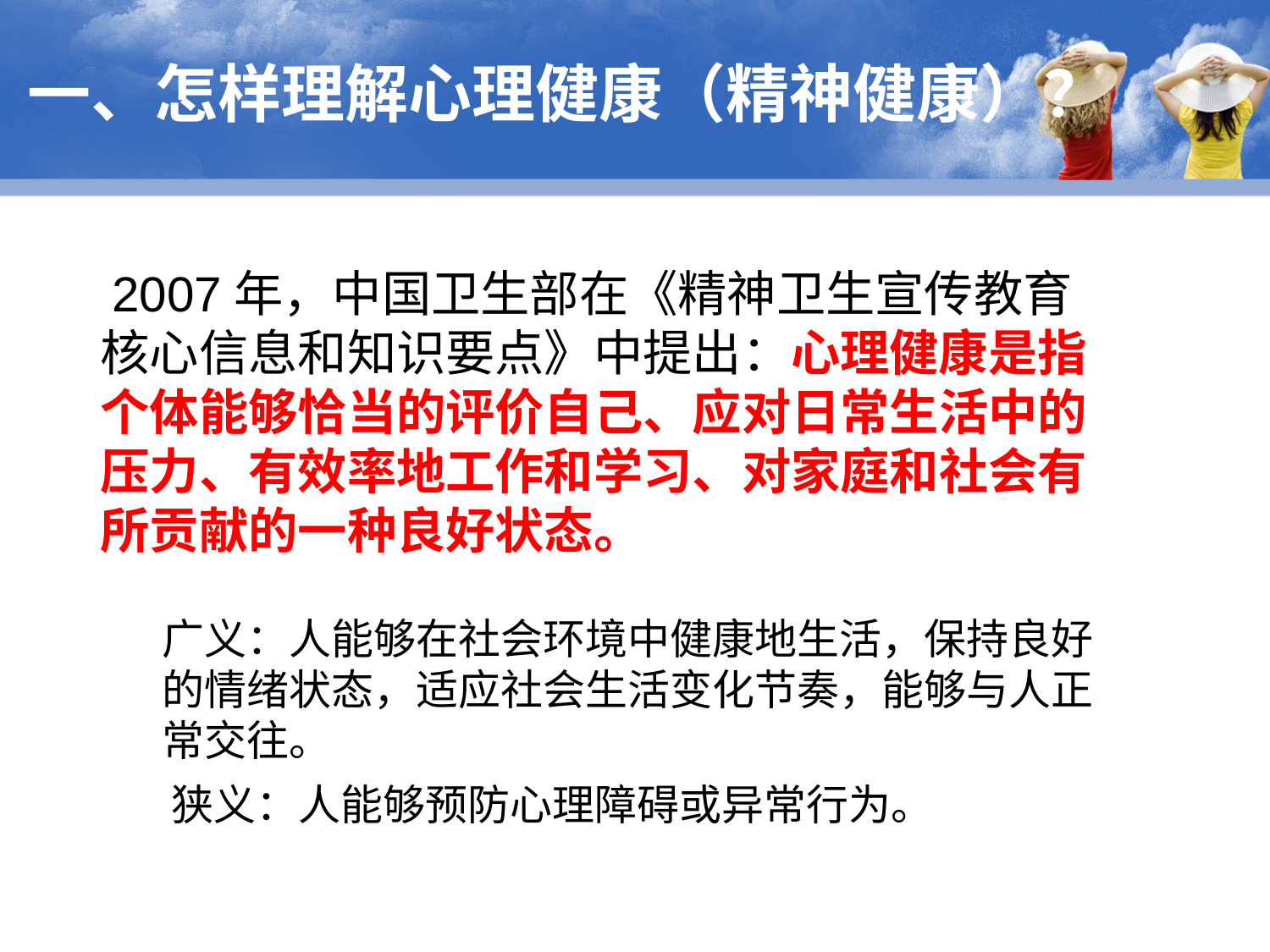

# 一、怎样理解心理健康（精神健康）？
     2007年，中国卫生部在《精神卫生宣传教育核心信息和知识要点》中提出：心理健康是指个体能够恰当的评价自己、应对日常生活中的压力、有效率地工作和学习、对家庭和社会有所贡献的一种良好状态。
广义：人能够在社会环境中健康地生活，保持良好的情绪状态，适应社会生活变化节奏，能够与人正常交往。
狭义：人能够预防心理障碍或异常行为。